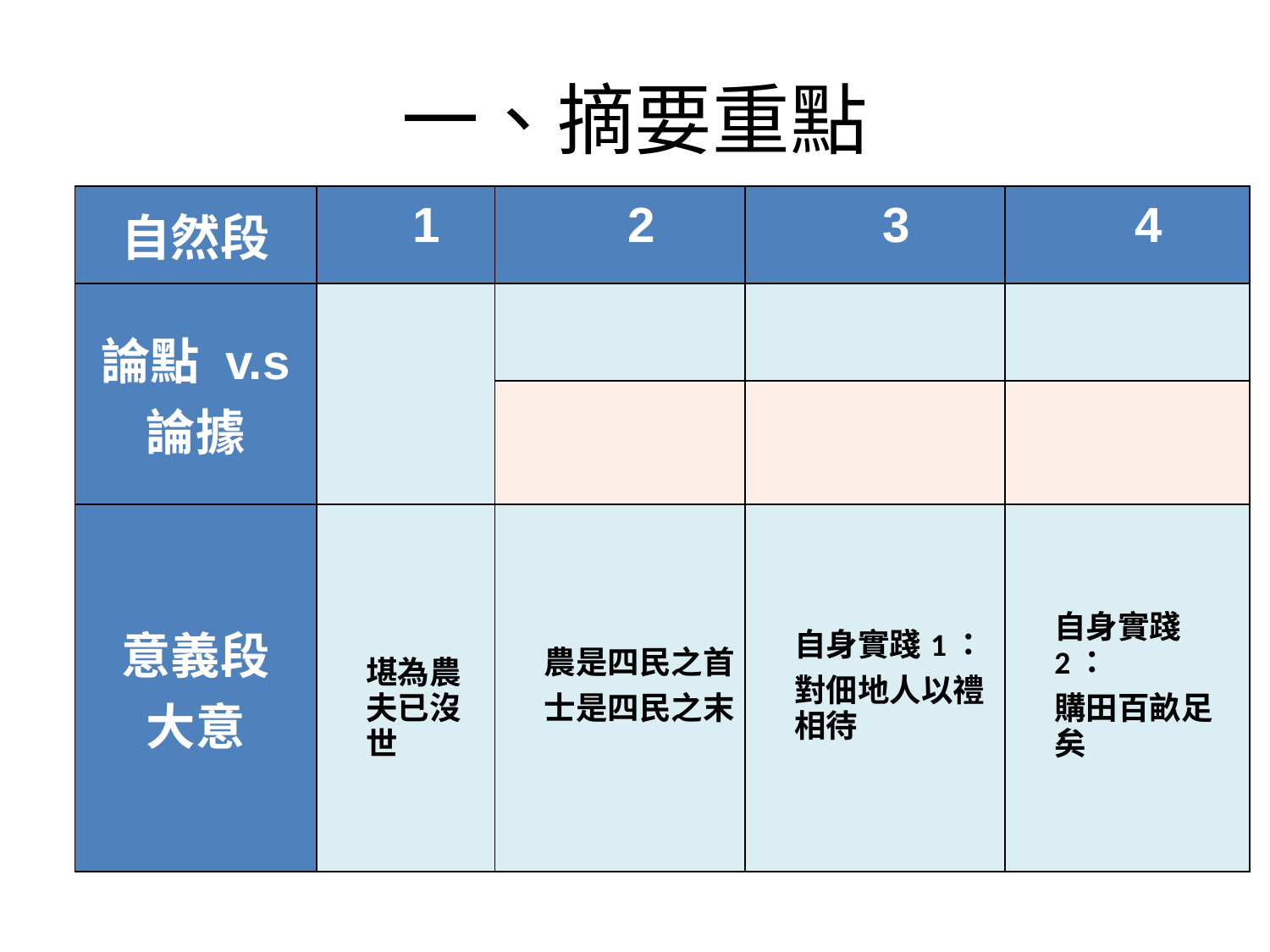

# 一、摘要重點
| 自然段 | 1 | 2 | 3 | 4 |
| --- | --- | --- | --- | --- |
| 論點 v.s 論據 |  |  |  |  |
|  |  |  |  |  |
| 意義段 大意 | 堪為農夫已沒世 | 農是四民之首 士是四民之末 | 自身實踐1： 對佃地人以禮相待 | 自身實踐2： 購田百畝足矣 |